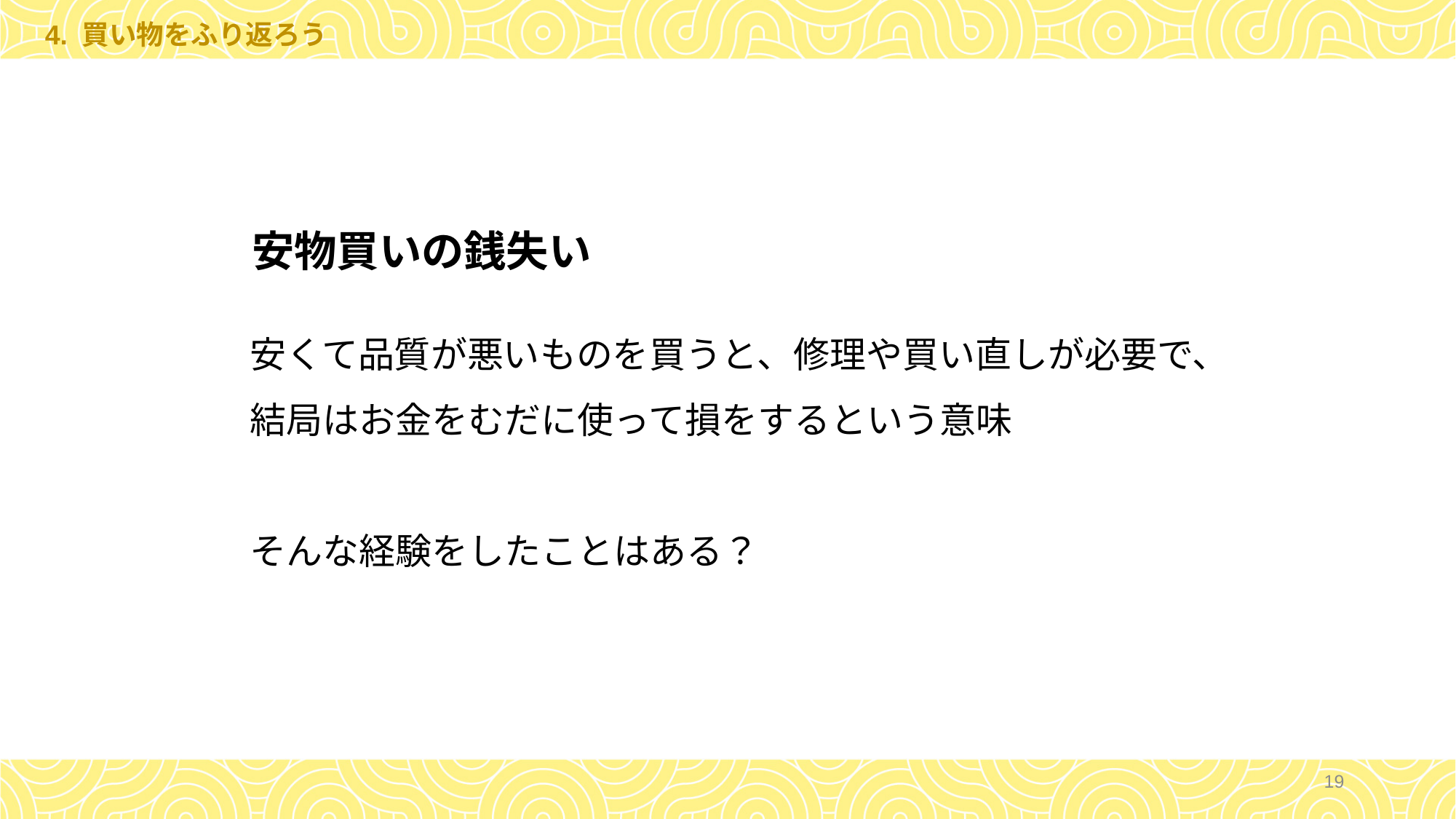

4. 買い物をふり返ろう
安物買いの銭失い
安くて品質が悪いものを買うと、修理や買い直しが必要で、結局はお金をむだに使って損をするという意味

そんな経験をしたことはある？
19